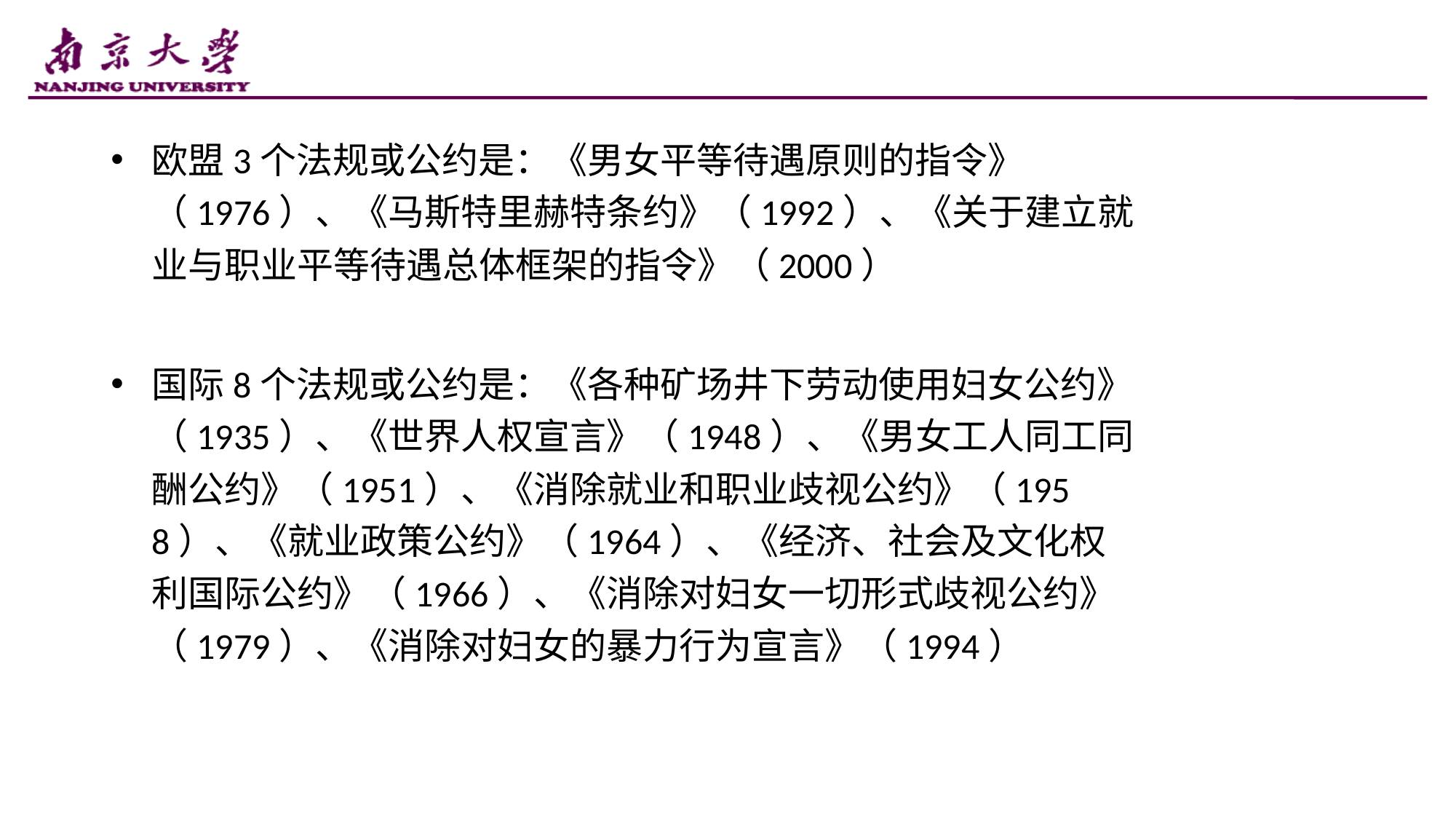

欧盟3个法规或公约是：《男女平等待遇原则的指令》（1976）、《马斯特里赫特条约》（1992）、《关于建立就业与职业平等待遇总体框架的指令》（2000）

国际8个法规或公约是：《各种矿场井下劳动使用妇女公约》（1935）、《世界人权宣言》（1948）、《男女工人同工同酬公约》（1951）、《消除就业和职业歧视公约》（1958）、《就业政策公约》（1964）、《经济、社会及文化权利国际公约》（1966）、《消除对妇女一切形式歧视公约》（1979）、《消除对妇女的暴力行为宣言》（1994）